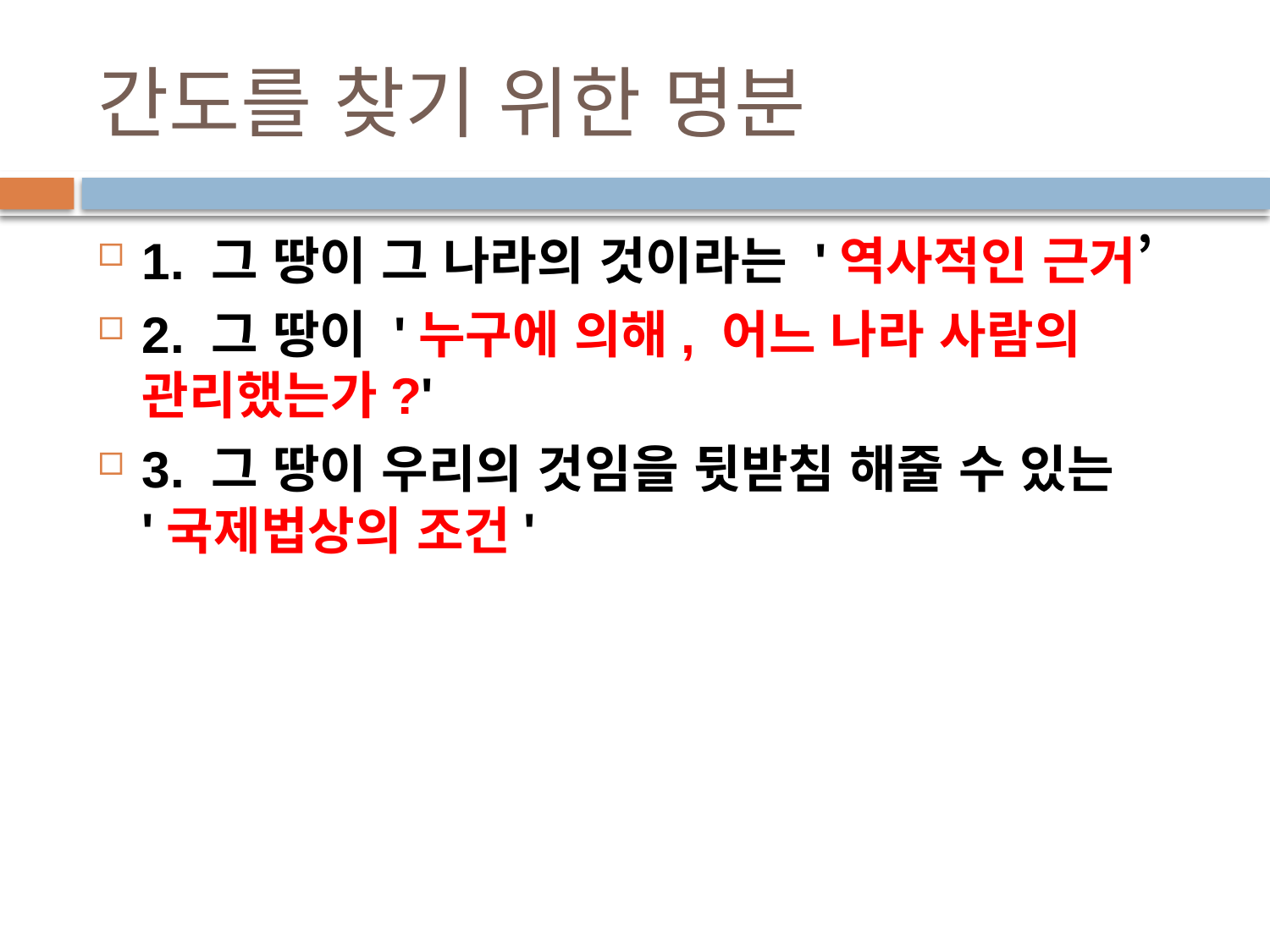

# 간도를 찾기 위한 명분
1. 그 땅이 그 나라의 것이라는 '역사적인 근거’
2. 그 땅이 '누구에 의해, 어느 나라 사람의 관리했는가?'
3. 그 땅이 우리의 것임을 뒷받침 해줄 수 있는  '국제법상의 조건'